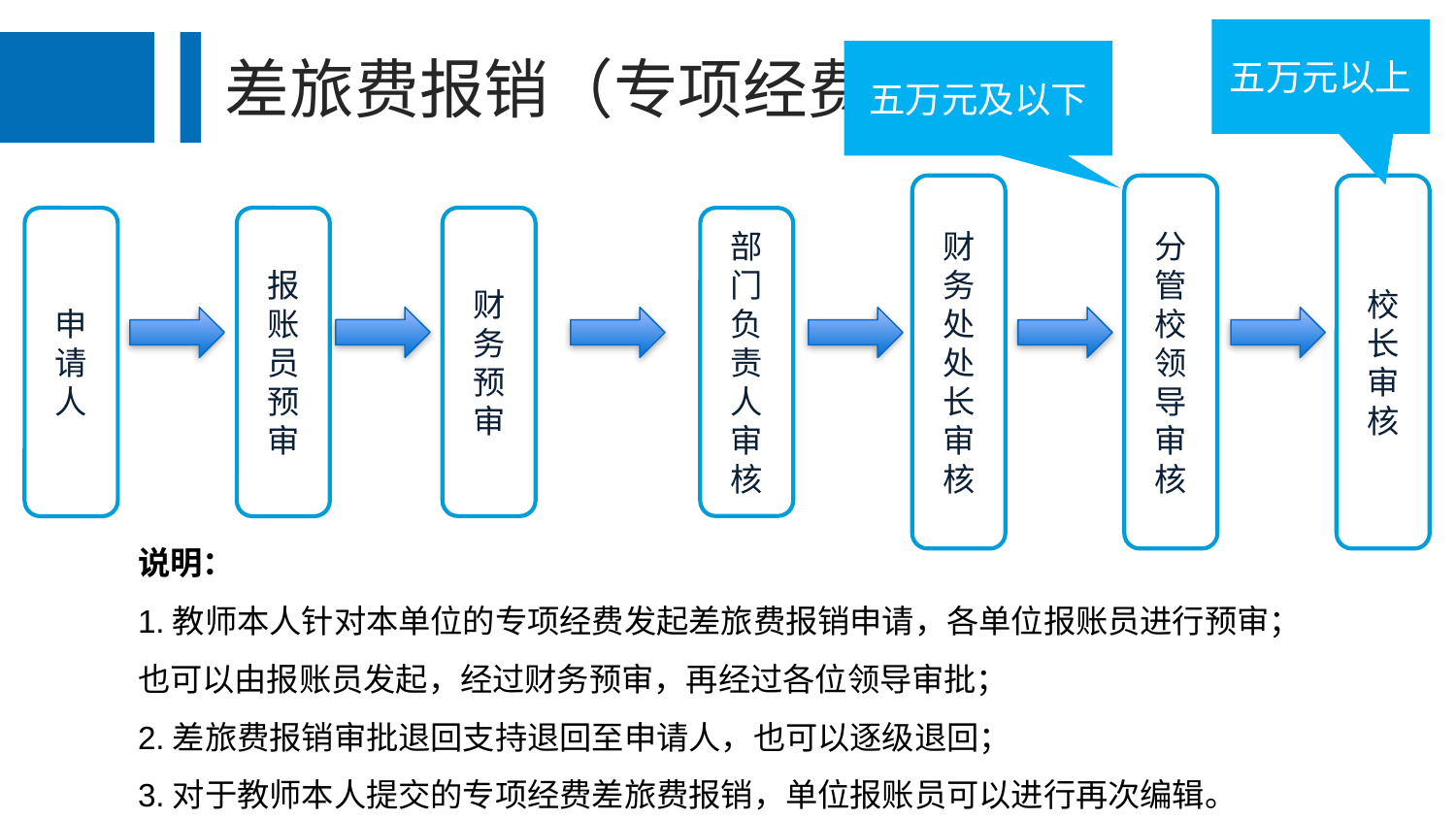

五万元以上

差旅费报销（专项经费）
五万元及以下
财务处处长审核
分管校领导审核
校长审核
财务预审
申请人
报账员预审
部门负责人审核

说明：
1.教师本人针对本单位的专项经费发起差旅费报销申请，各单位报账员进行预审；也可以由报账员发起，经过财务预审，再经过各位领导审批；
2.差旅费报销审批退回支持退回至申请人，也可以逐级退回；
3.对于教师本人提交的专项经费差旅费报销，单位报账员可以进行再次编辑。